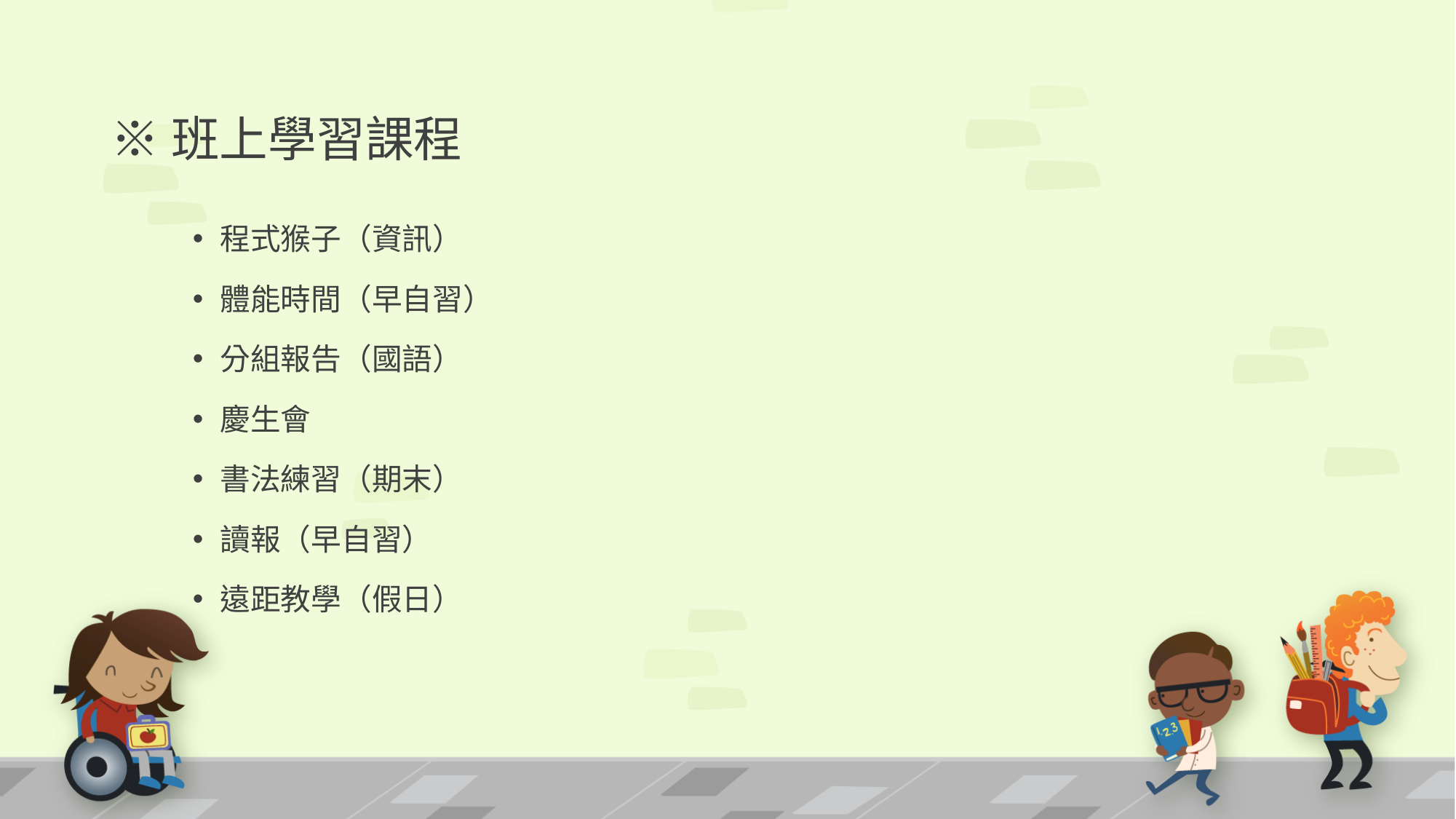

# ※班上學習課程
程式猴子（資訊）
體能時間（早自習）
分組報告（國語）
慶生會
書法練習（期末）
讀報（早自習）
遠距教學（假日）